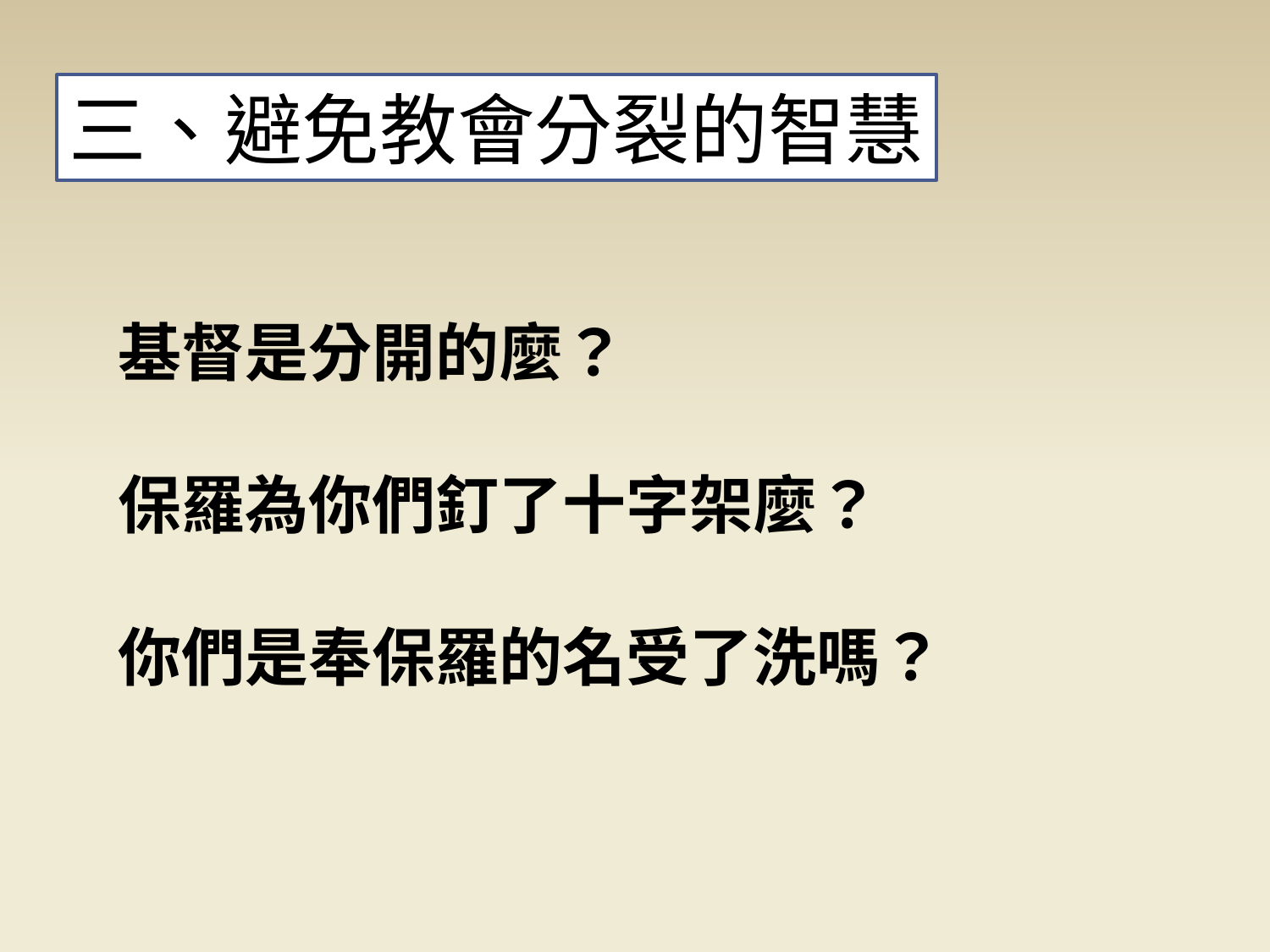

三、避免教會分裂的智慧
基督是分開的麼？

保羅為你們釘了十字架麼？

你們是奉保羅的名受了洗嗎？